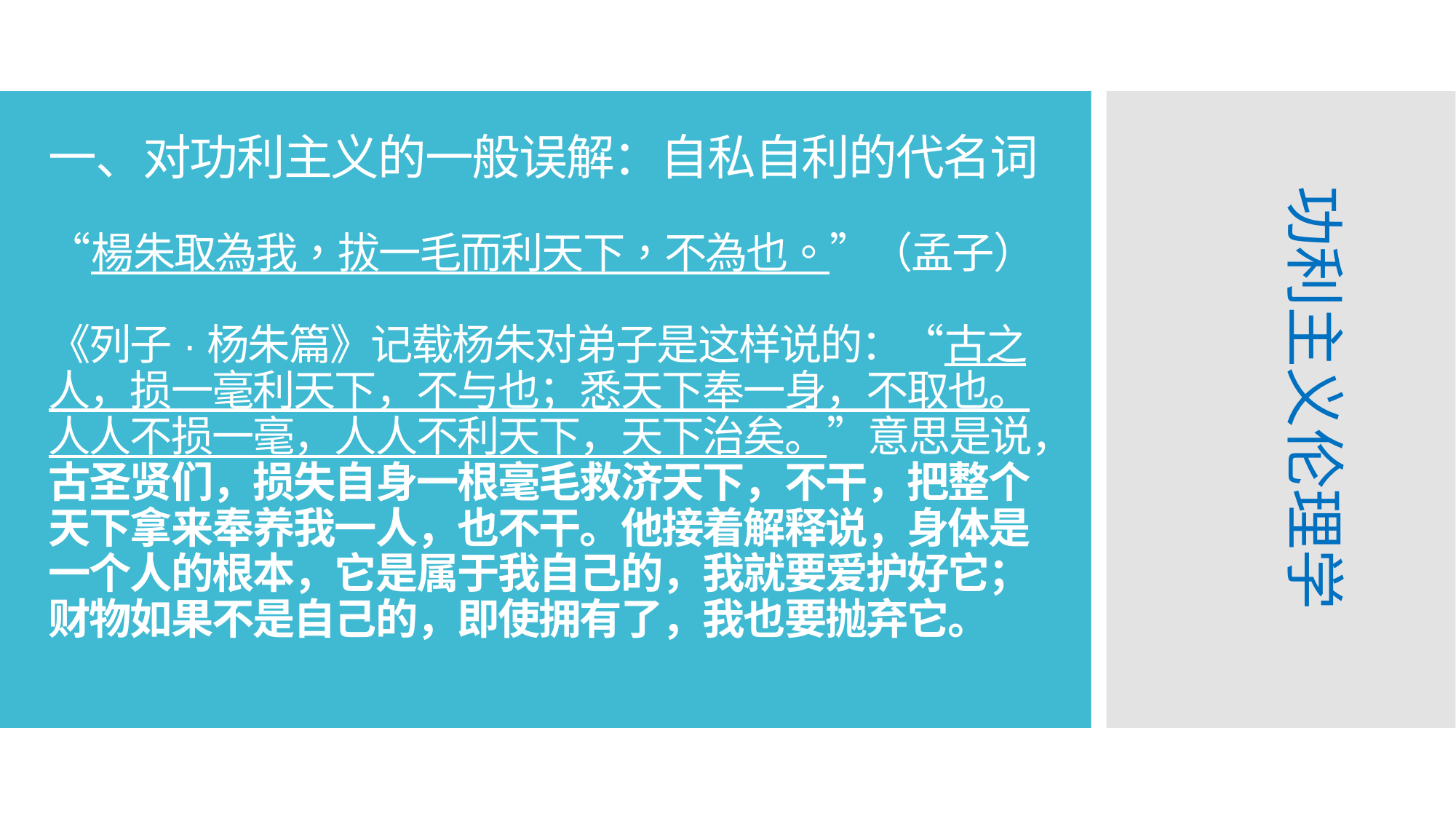

# 一、对功利主义的一般误解：自私自利的代名词 “楊朱取為我，拔一毛而利天下，不為也。”（孟子） 《列子·杨朱篇》记载杨朱对弟子是这样说的：“古之人，损一毫利天下，不与也；悉天下奉一身，不取也。人人不损一毫，人人不利天下，天下治矣。”意思是说，古圣贤们，损失自身一根毫毛救济天下，不干，把整个天下拿来奉养我一人，也不干。他接着解释说，身体是一个人的根本，它是属于我自己的，我就要爱护好它；财物如果不是自己的，即使拥有了，我也要抛弃它。
功利主义伦理学